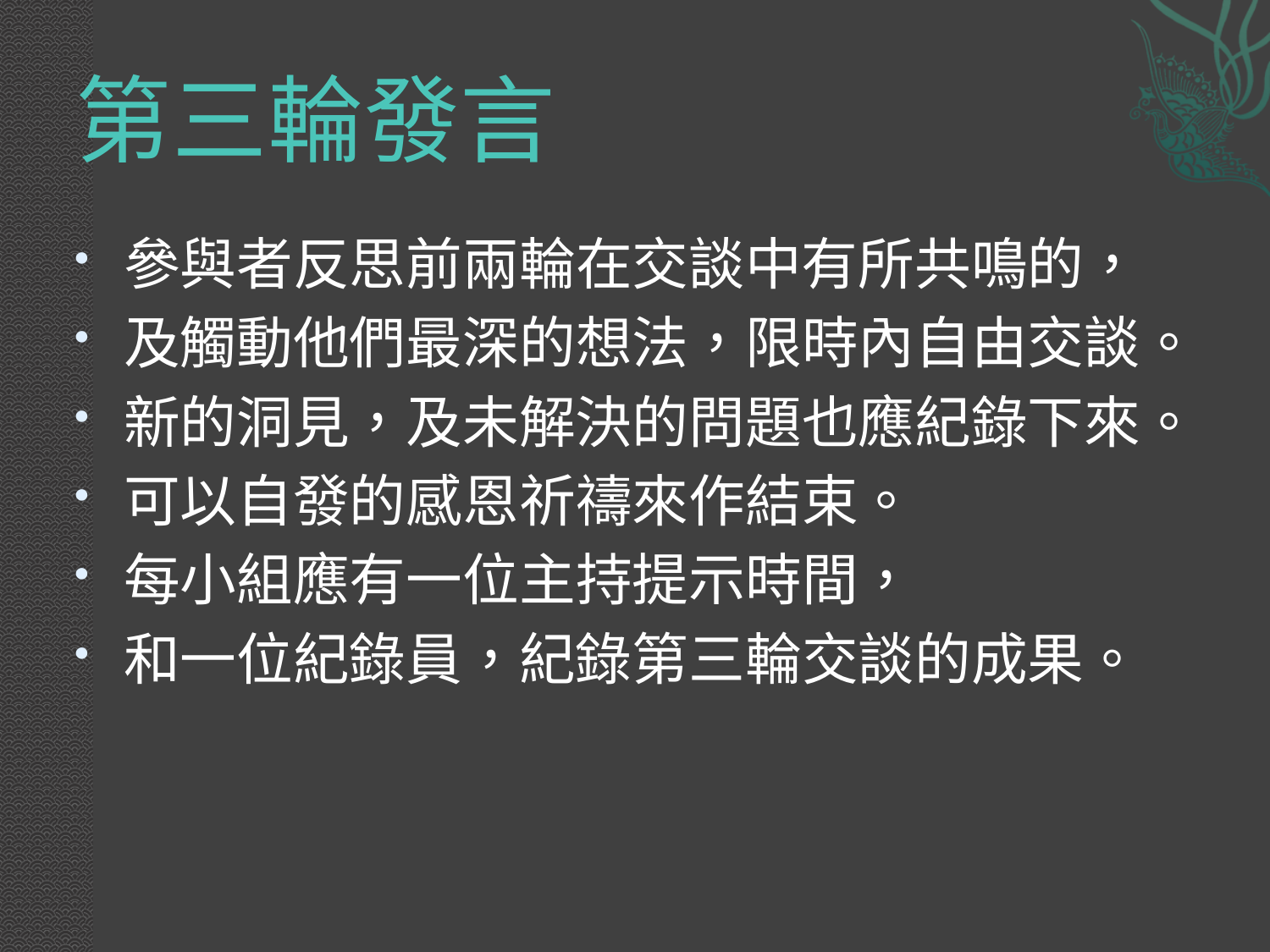

# 第三輪發言
參與者反思前兩輪在交談中有所共鳴的，
及觸動他們最深的想法，限時內自由交談。
新的洞見，及未解決的問題也應紀錄下來。
可以自發的感恩祈禱來作結束。
每小組應有一位主持提示時間，
和一位紀錄員，紀錄第三輪交談的成果。